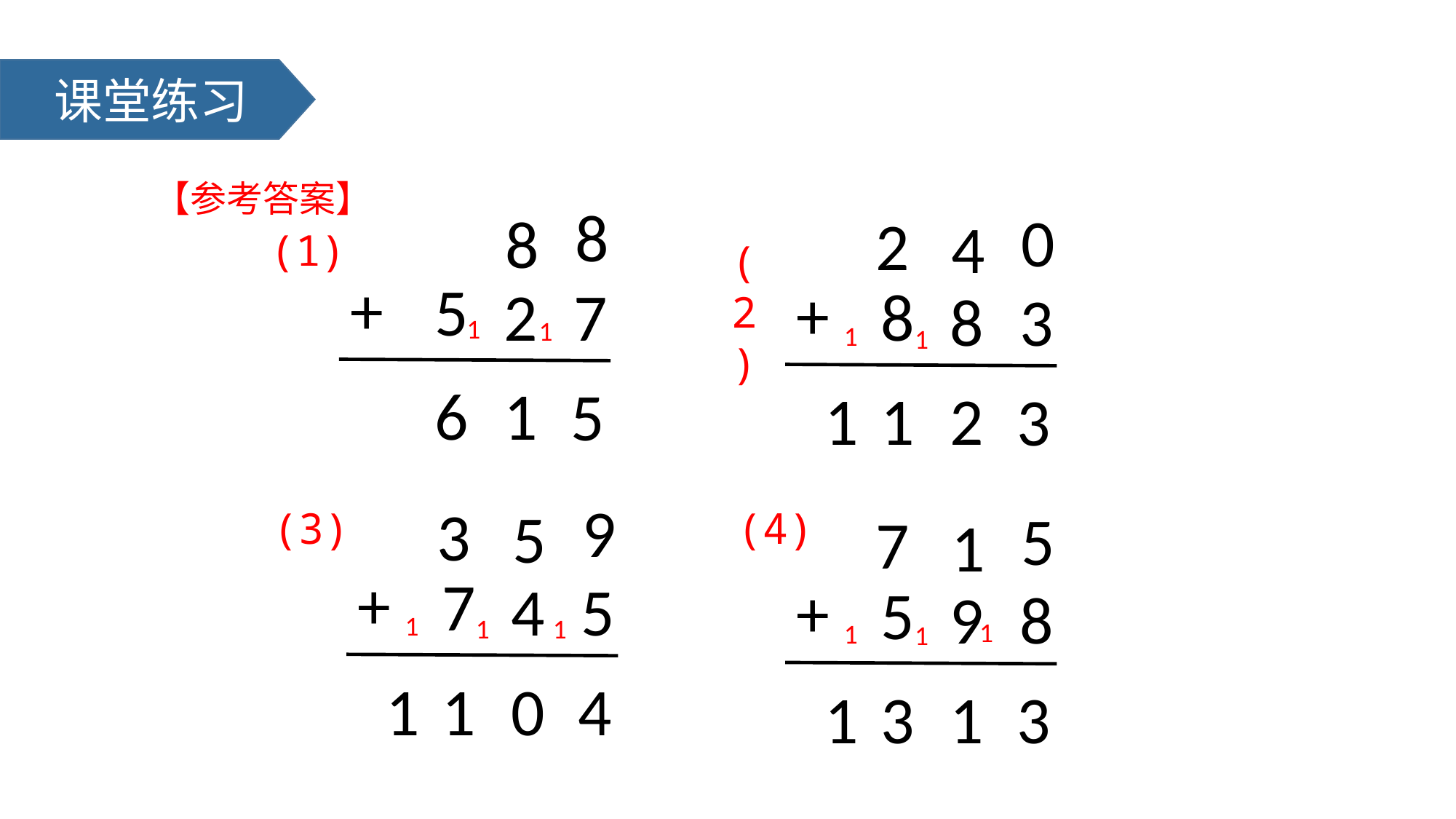

课堂练习
【参考答案】
8
8
+
5
2
7
6
1
5
1
1
(1)
0
2
4
+
8
8
3
1
1
2
3
1
1
(2)
9
3
5
+
7
4
5
1
1
0
4
1
1
1
(3)
5
7
1
+
5
9
8
1
3
1
3
1
1
1
(4)